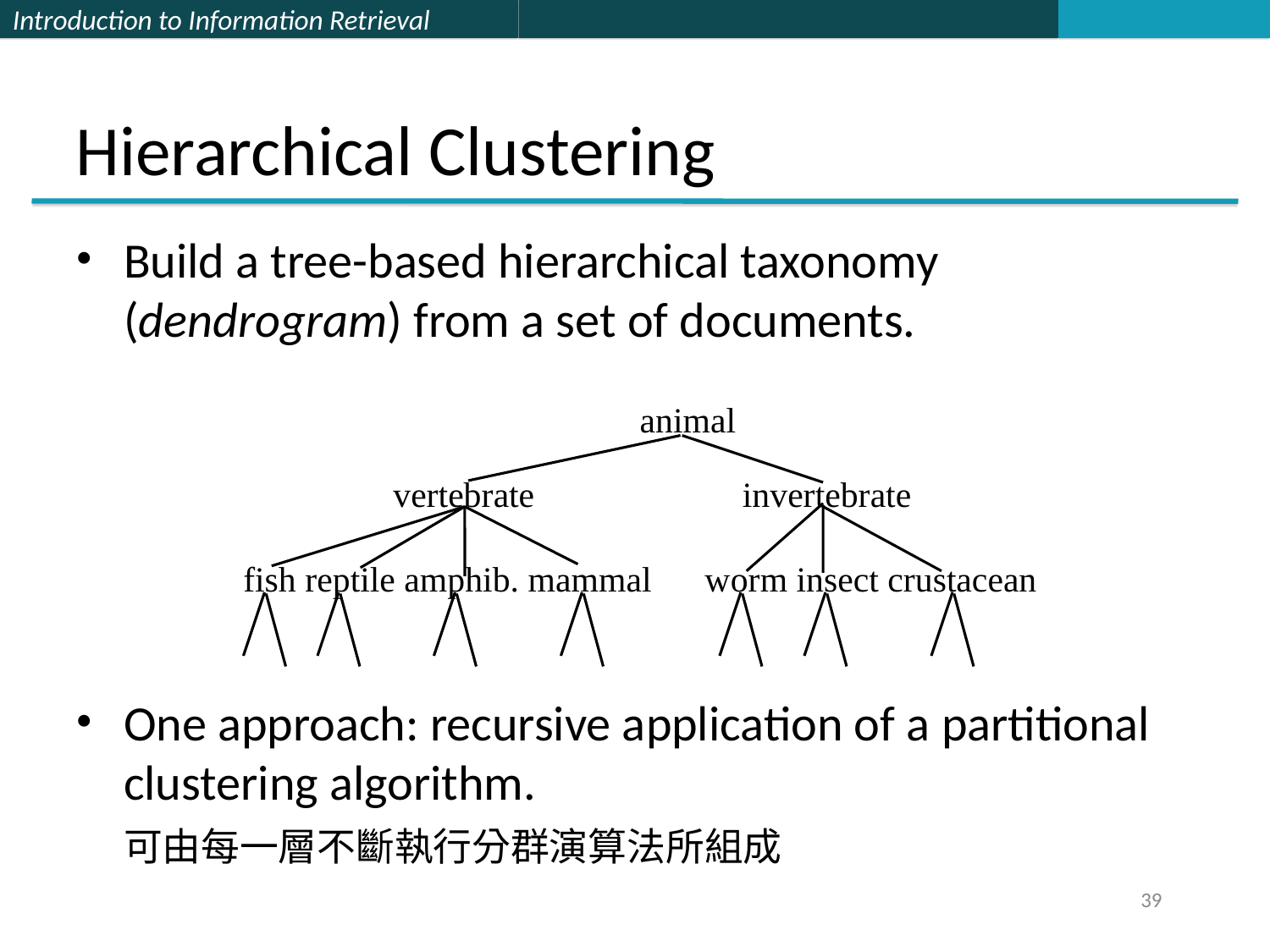

# Hierarchical Clustering
Build a tree-based hierarchical taxonomy (dendrogram) from a set of documents.

One approach: recursive application of a partitional clustering algorithm.
	可由每一層不斷執行分群演算法所組成
animal

vertebrate
invertebrate

fish reptile amphib. mammal      worm insect crustacean

39